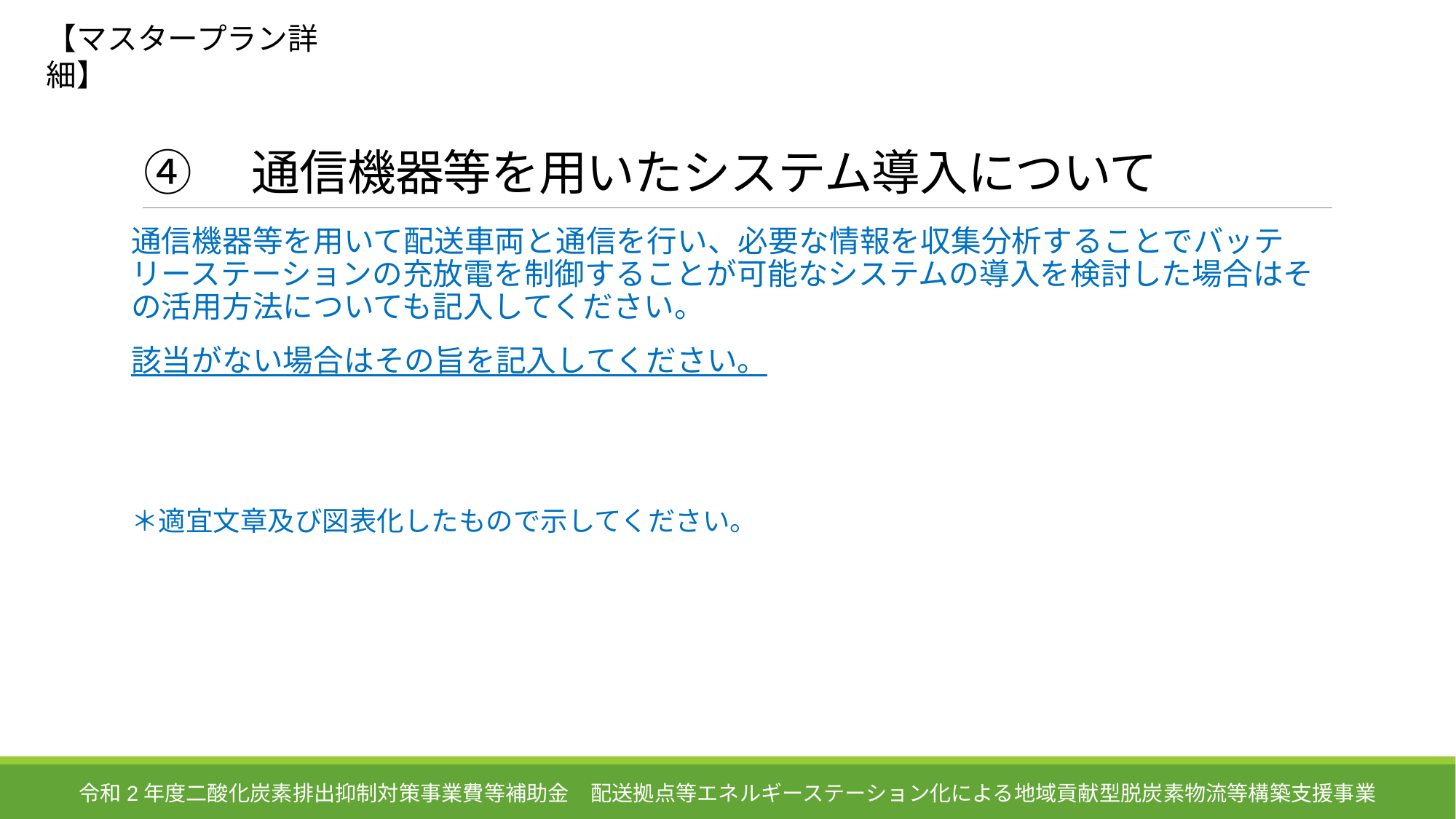

【マスタープラン詳細】
# ④　通信機器等を用いたシステム導入について
通信機器等を用いて配送車両と通信を行い、必要な情報を収集分析することでバッテリーステーションの充放電を制御することが可能なシステムの導入を検討した場合はその活用方法についても記入してください。
該当がない場合はその旨を記入してください。

＊適宜文章及び図表化したもので示してください。

令和2年度二酸化炭素排出抑制対策事業費等補助金　配送拠点等エネルギーステーション化による地域貢献型脱炭素物流等構築支援事業